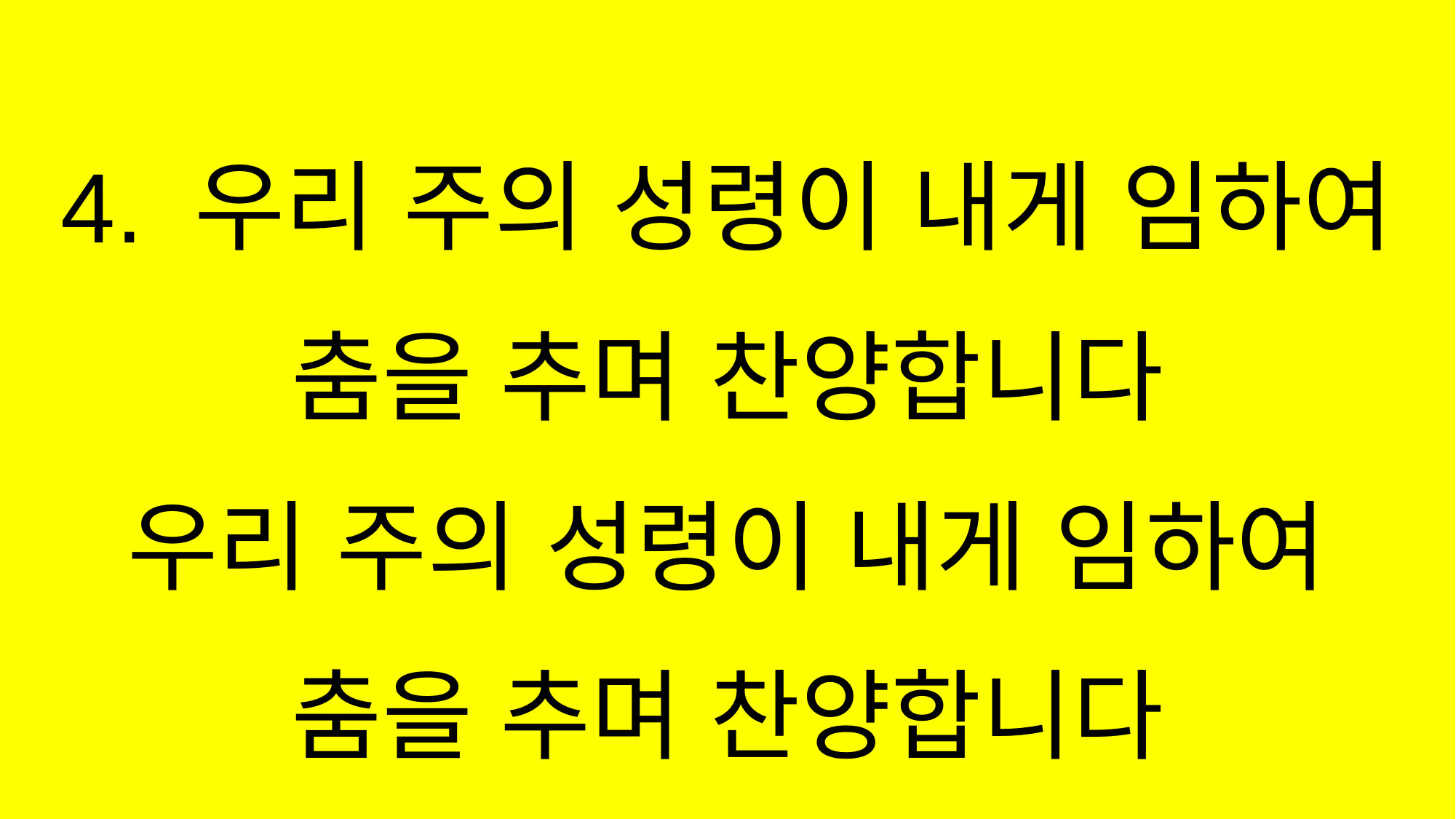

#
4. 우리 주의 성령이 내게 임하여

춤을 추며 찬양합니다

우리 주의 성령이 내게 임하여

춤을 추며 찬양합니다